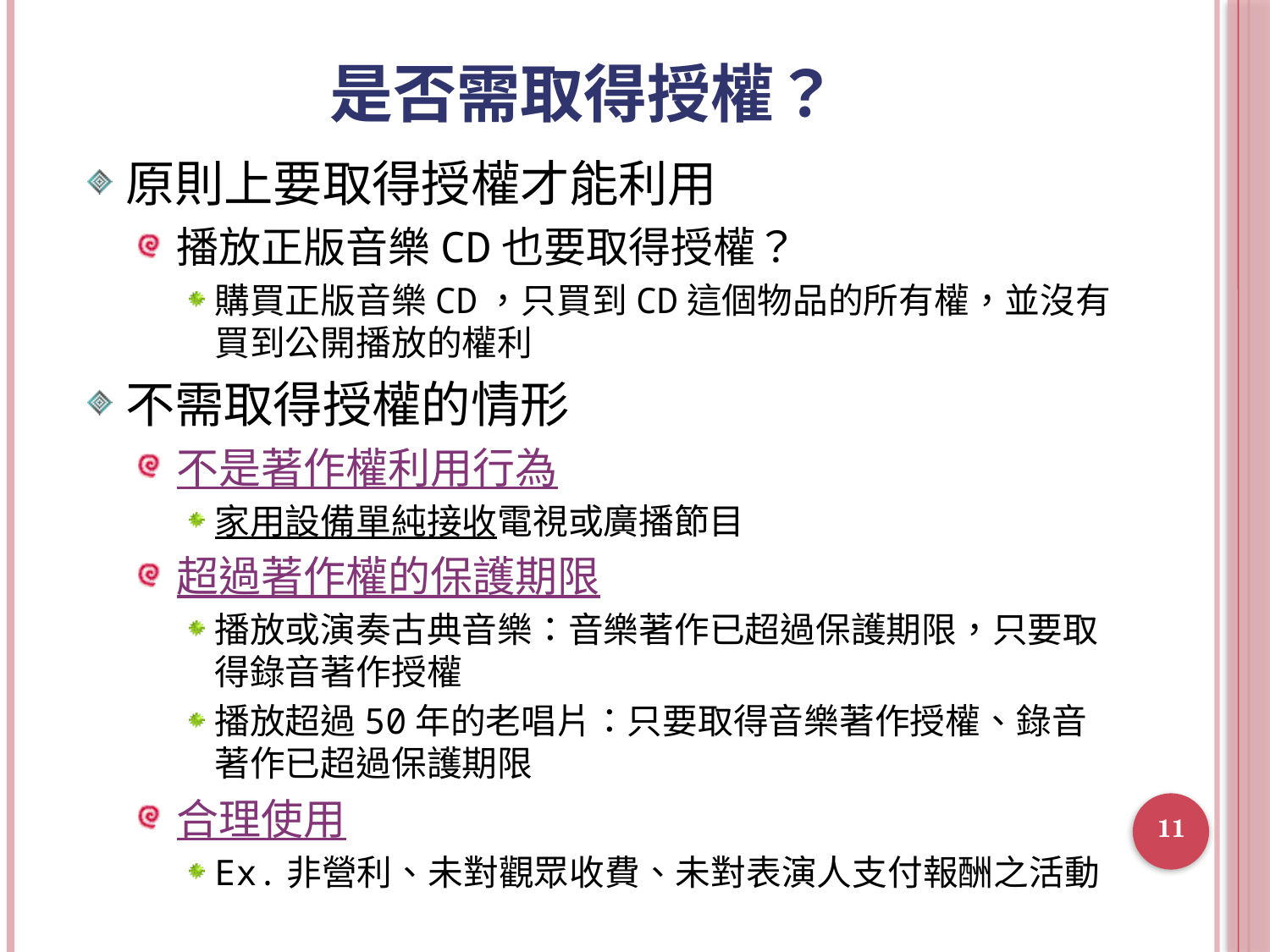

# 是否需取得授權？
原則上要取得授權才能利用
播放正版音樂CD也要取得授權？
購買正版音樂CD，只買到CD這個物品的所有權，並沒有買到公開播放的權利
不需取得授權的情形
不是著作權利用行為
家用設備單純接收電視或廣播節目
超過著作權的保護期限
播放或演奏古典音樂：音樂著作已超過保護期限，只要取得錄音著作授權
播放超過50年的老唱片：只要取得音樂著作授權、錄音著作已超過保護期限
合理使用
Ex.非營利、未對觀眾收費、未對表演人支付報酬之活動
11